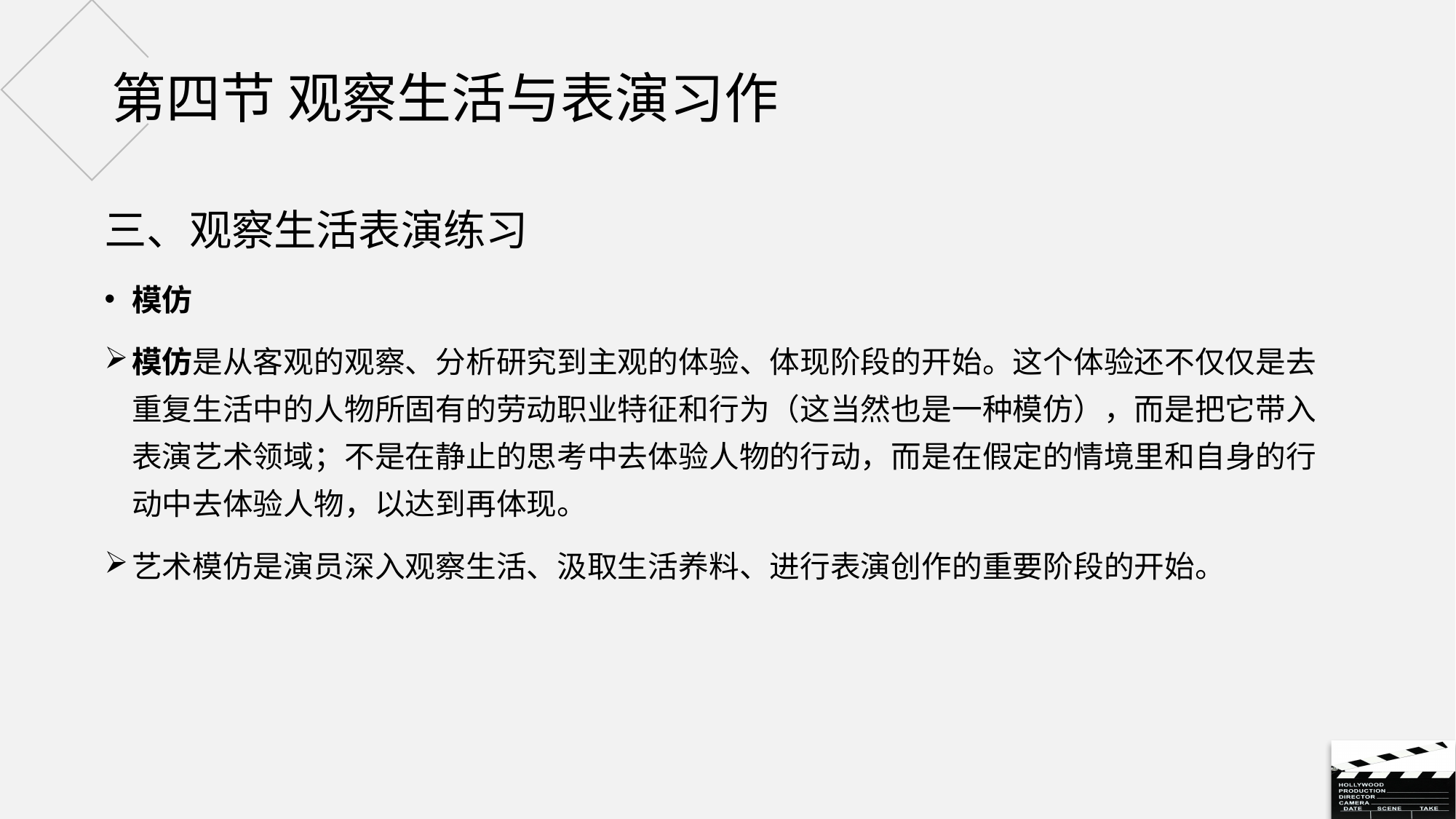

# 第四节 观察生活与表演习作
三、观察生活表演练习
模仿
模仿是从客观的观察、分析研究到主观的体验、体现阶段的开始。这个体验还不仅仅是去重复生活中的人物所固有的劳动职业特征和行为（这当然也是一种模仿），而是把它带入表演艺术领域；不是在静止的思考中去体验人物的行动，而是在假定的情境里和自身的行动中去体验人物，以达到再体现。
艺术模仿是演员深入观察生活、汲取生活养料、进行表演创作的重要阶段的开始。